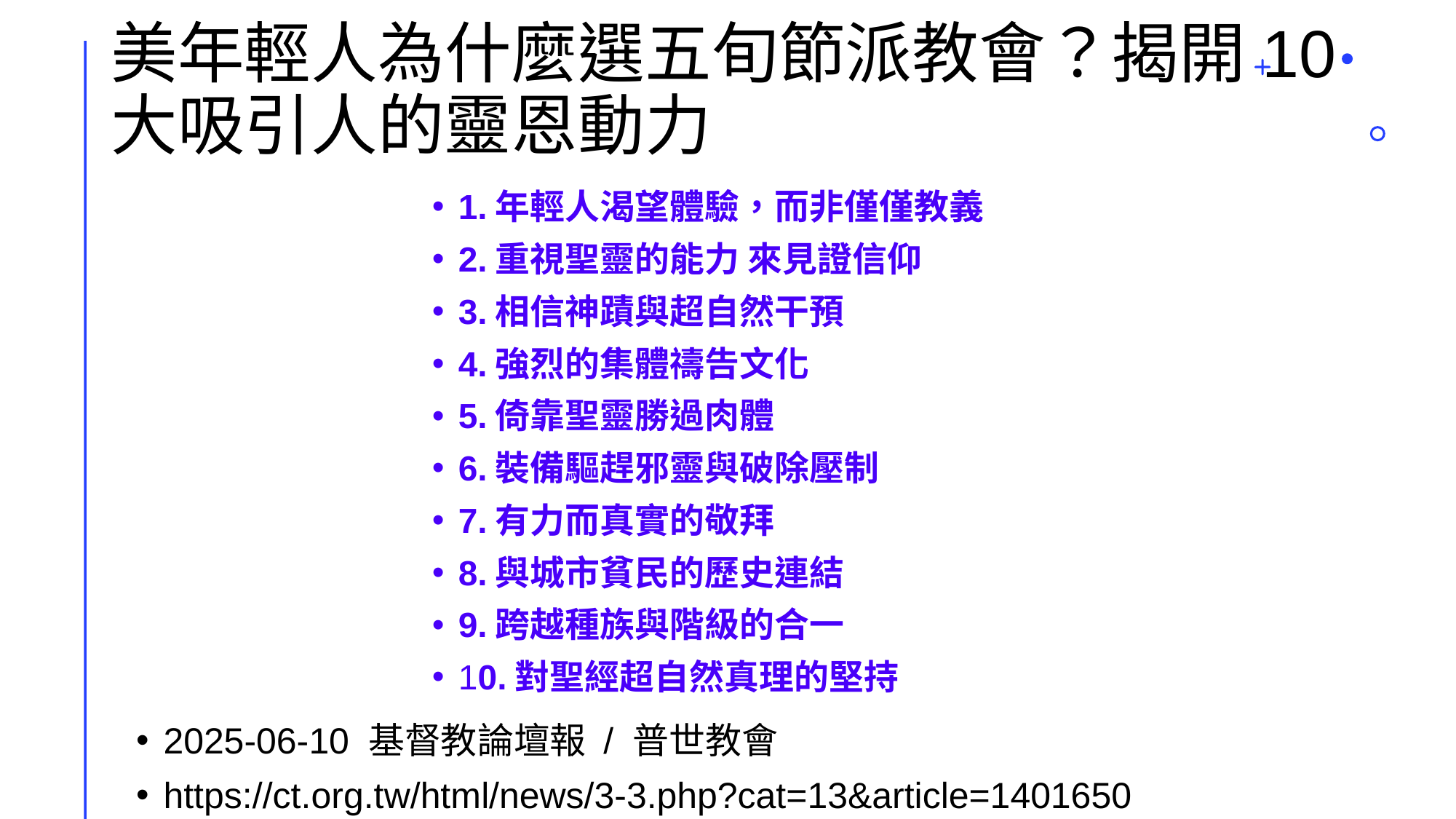

# 美年輕人為什麼選五旬節派教會？揭開10大吸引人的靈恩動力
1.年輕人渴望體驗，而非僅僅教義
2.重視聖靈的能力 來見證信仰
3.相信神蹟與超自然干預
4.強烈的集體禱告文化
5.倚靠聖靈勝過肉體
6.裝備驅趕邪靈與破除壓制
7.有力而真實的敬拜
8.與城市貧民的歷史連結
9.跨越種族與階級的合一
10.對聖經超自然真理的堅持
2025-06-10 基督教論壇報 / 普世教會
https://ct.org.tw/html/news/3-3.php?cat=13&article=1401650